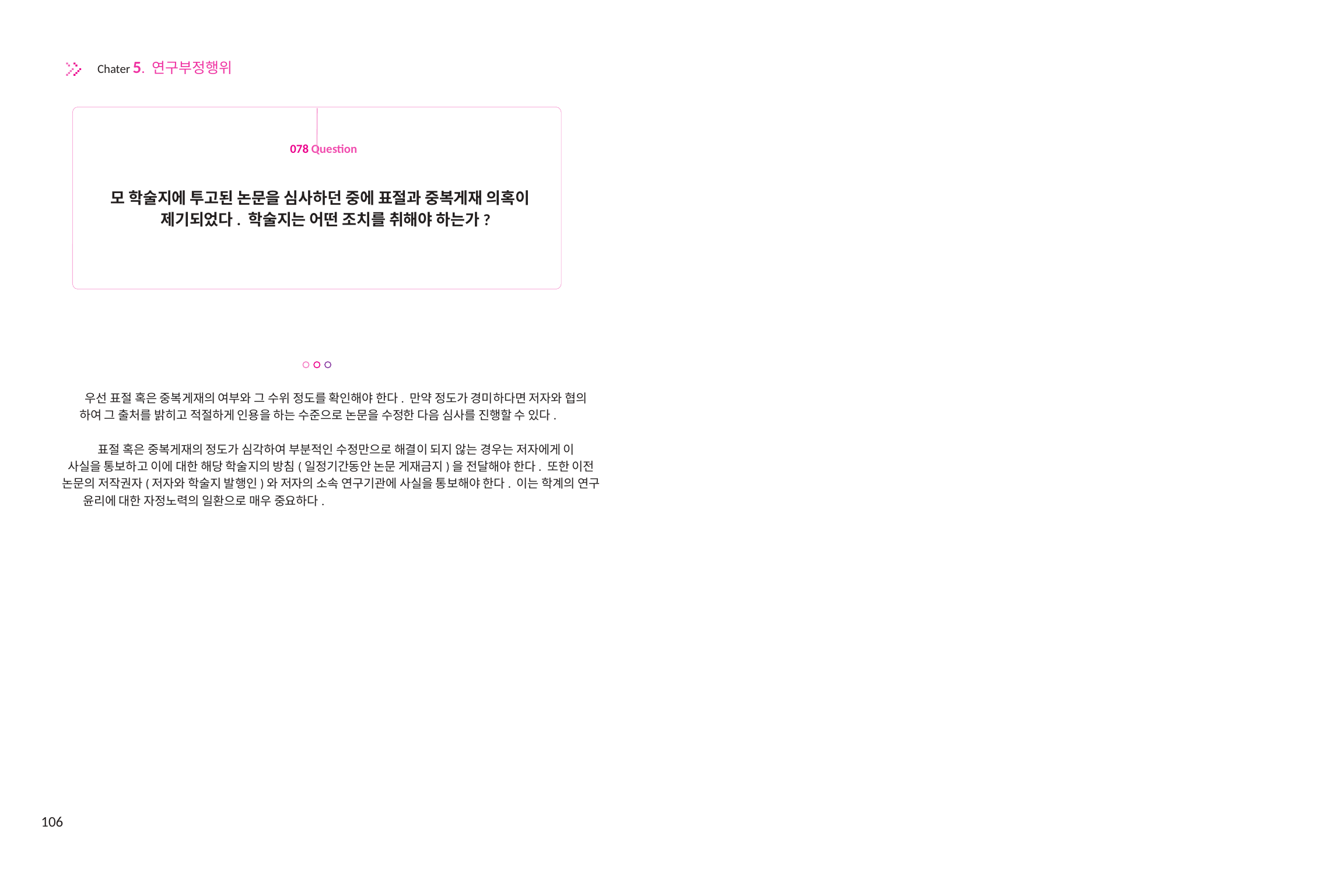

Chater 5. 연구부정행위

078 Question

모 학술지에 투고된 논문을 심사하던 중에 표절과 중복게재 의혹이
제기되었다. 학술지는 어떤 조치를 취해야 하는가?

우선 표절 혹은 중복게재의 여부와 그 수위 정도를 확인해야 한다. 만약 정도가 경미하다면 저자와 협의
하여 그 출처를 밝히고 적절하게 인용을 하는 수준으로 논문을 수정한 다음 심사를 진행할 수 있다.
표절 혹은 중복게재의 정도가 심각하여 부분적인 수정만으로 해결이 되지 않는 경우는 저자에게 이
사실을 통보하고 이에 대한 해당 학술지의 방침(일정기간동안 논문 게재금지)을 전달해야 한다. 또한 이전
논문의 저작권자(저자와 학술지 발행인)와 저자의 소속 연구기관에 사실을 통보해야 한다. 이는 학계의 연구
윤리에 대한 자정노력의 일환으로 매우 중요하다.
106